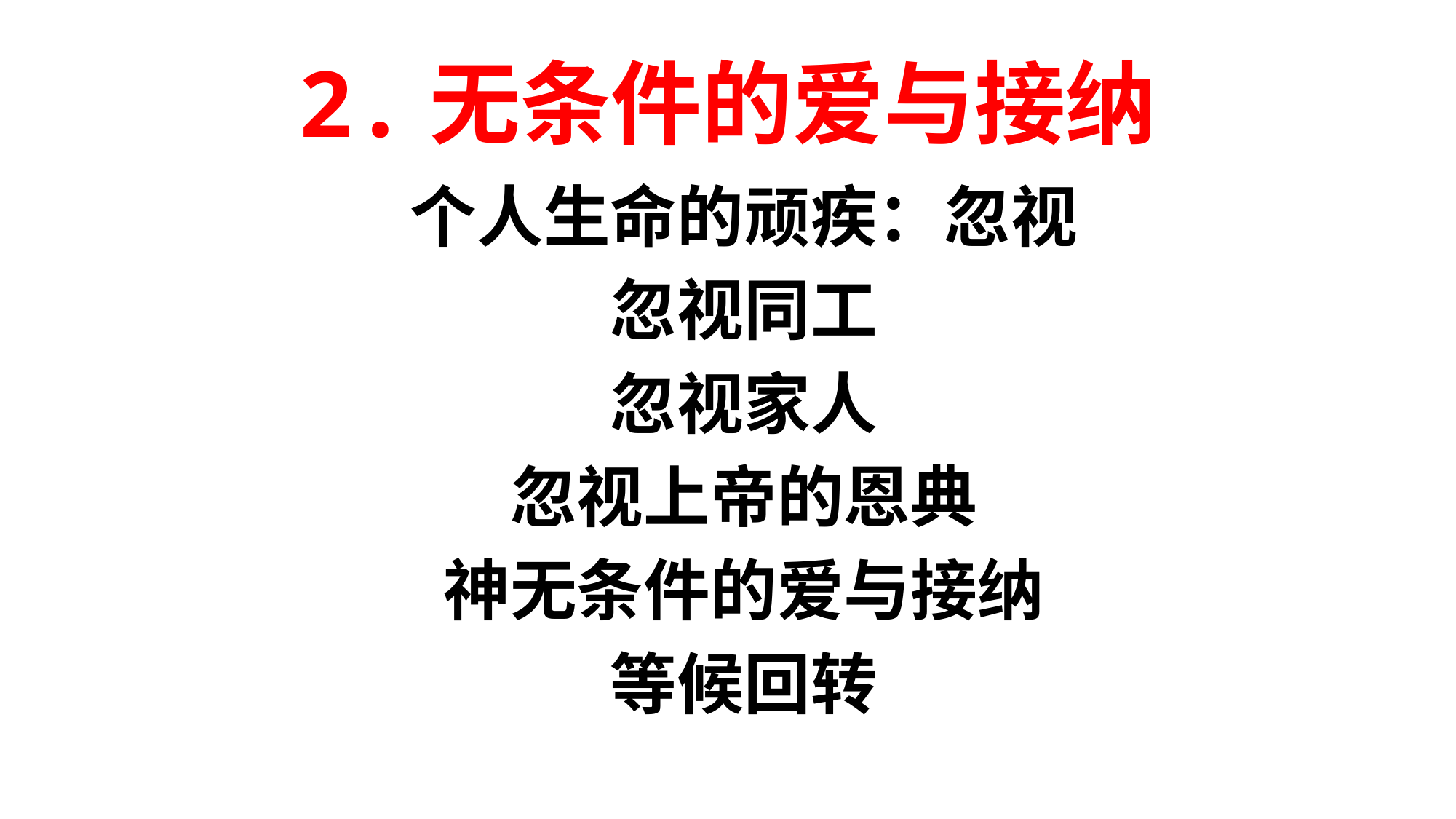

# 2.无条件的爱与接纳
个人生命的顽疾：忽视
忽视同工
忽视家人
忽视上帝的恩典
神无条件的爱与接纳
等候回转